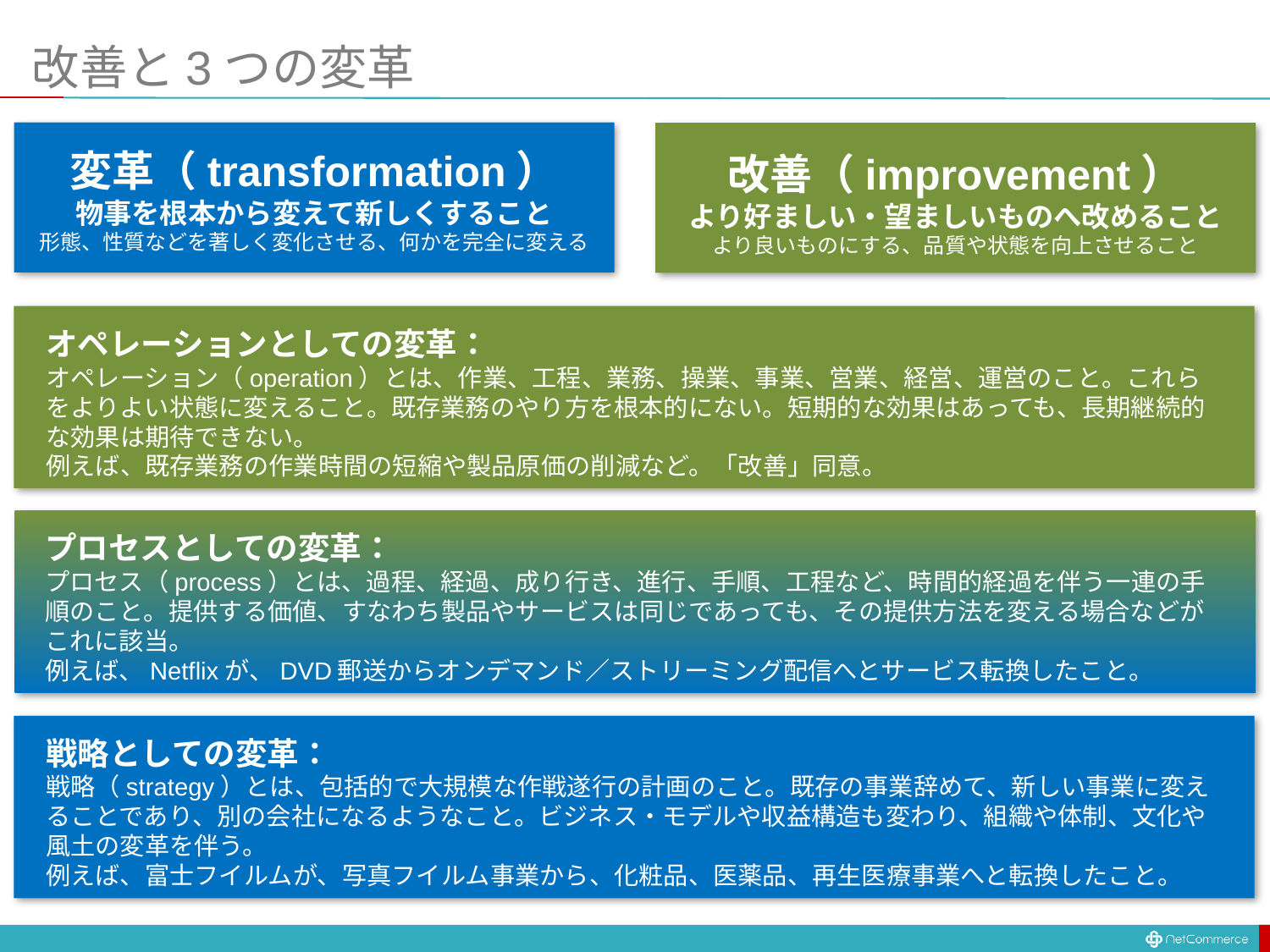

# 改善と3つの変革

変革（transformation）
物事を根本から変えて新しくすること
形態、性質などを著しく変化させる、何かを完全に変える
改善（improvement）
より好ましい・望ましいものへ改めること
より良いものにする、品質や状態を向上させること

オペレーションとしての変革：
オペレーション（operation）とは、作業、工程、業務、操業、事業、営業、経営、運営のこと。これらをよりよい状態に変えること。既存業務のやり方を根本的にない。短期的な効果はあっても、長期継続的な効果は期待できない。
例えば、既存業務の作業時間の短縮や製品原価の削減など。「改善」同意。

プロセスとしての変革：
プロセス（process）とは、過程、経過、成り行き、進行、手順、工程など、時間的経過を伴う一連の手順のこと。提供する価値、すなわち製品やサービスは同じであっても、その提供方法を変える場合などがこれに該当。
例えば、Netflixが、DVD郵送からオンデマンド／ストリーミング配信へとサービス転換したこと。

戦略としての変革：
戦略（strategy）とは、包括的で大規模な作戦遂行の計画のこと。既存の事業辞めて、新しい事業に変えることであり、別の会社になるようなこと。ビジネス・モデルや収益構造も変わり、組織や体制、文化や風土の変革を伴う。
例えば、富士フイルムが、写真フイルム事業から、化粧品、医薬品、再生医療事業へと転換したこと。